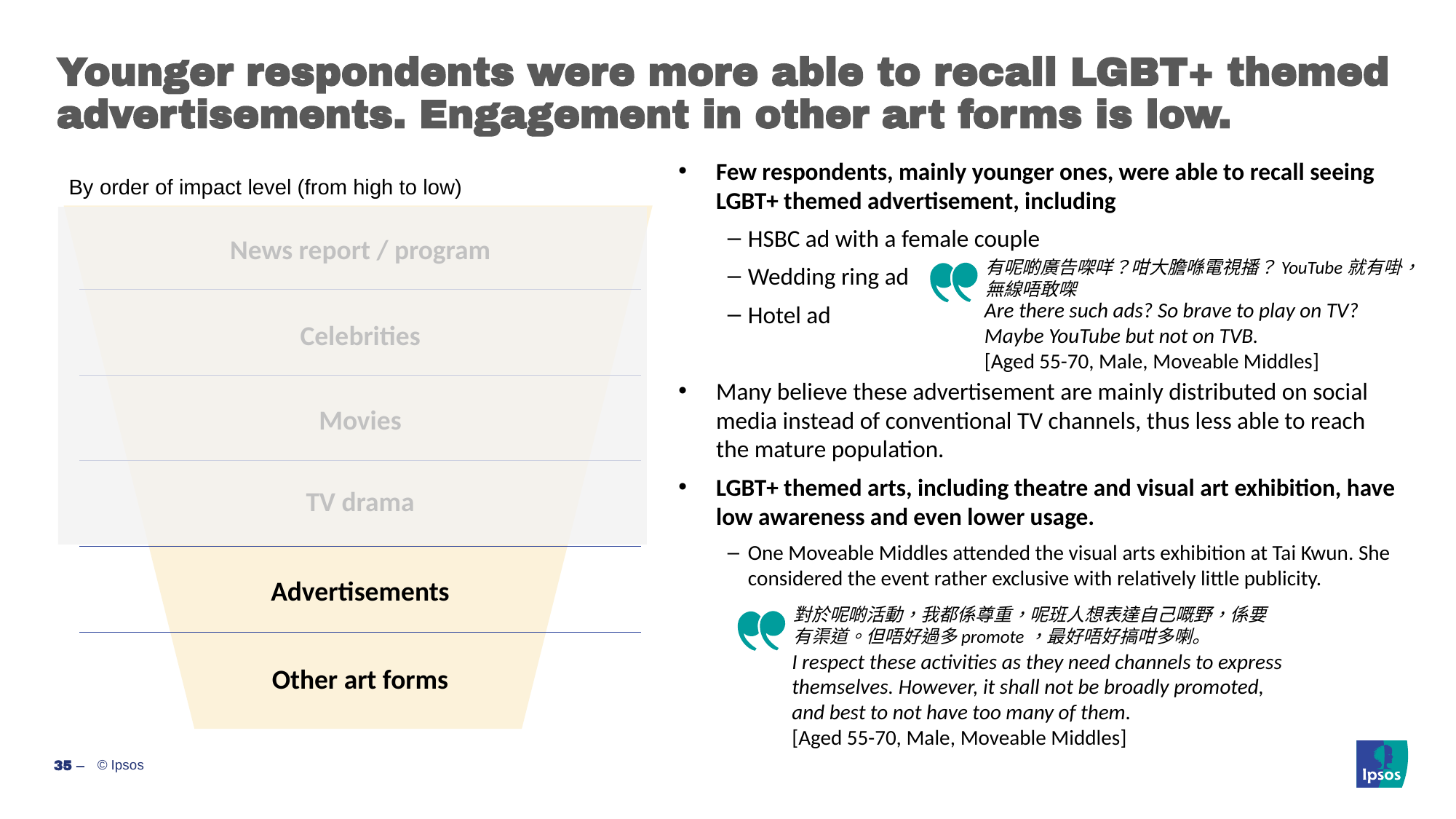

# Younger respondents were more able to recall LGBT+ themed advertisements. Engagement in other art forms is low.
Few respondents, mainly younger ones, were able to recall seeing LGBT+ themed advertisement, including
HSBC ad with a female couple
Wedding ring ad
Hotel ad

Many believe these advertisement are mainly distributed on social media instead of conventional TV channels, thus less able to reach the mature population.
LGBT+ themed arts, including theatre and visual art exhibition, have low awareness and even lower usage.
One Moveable Middles attended the visual arts exhibition at Tai Kwun. She considered the event rather exclusive with relatively little publicity.
By order of impact level (from high to low)

News report / program
有呢啲廣告㗎咩？咁大膽喺電視播？YouTube就有啩，無線唔敢㗎

Are there such ads? So brave to play on TV? Maybe YouTube but not on TVB.
[Aged 55-70, Male, Moveable Middles]
Celebrities
Movies
TV drama
Advertisements
對於呢啲活動，我都係尊重，呢班人想表達自己嘅野，係要有渠道。但唔好過多promote，最好唔好搞咁多喇。

I respect these activities as they need channels to express themselves. However, it shall not be broadly promoted, and best to not have too many of them.
[Aged 55-70, Male, Moveable Middles]
Other art forms
35 ‒